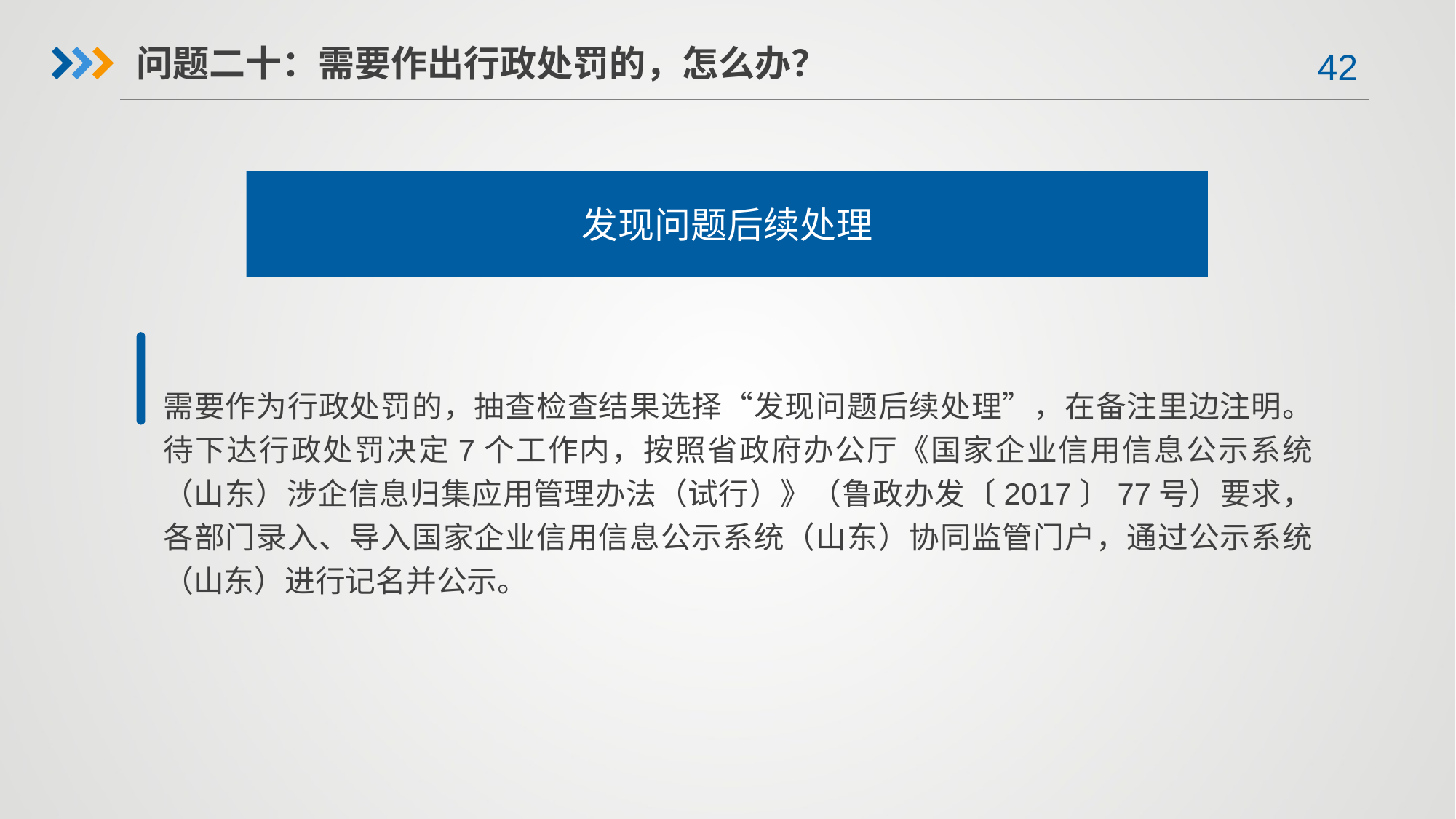

问题二十：需要作出行政处罚的，怎么办？
发现问题后续处理

需要作为行政处罚的，抽查检查结果选择“发现问题后续处理”，在备注里边注明。待下达行政处罚决定7个工作内，按照省政府办公厅《国家企业信用信息公示系统（山东）涉企信息归集应用管理办法（试行）》（鲁政办发〔2017〕77号）要求，各部门录入、导入国家企业信用信息公示系统（山东）协同监管门户，通过公示系统（山东）进行记名并公示。